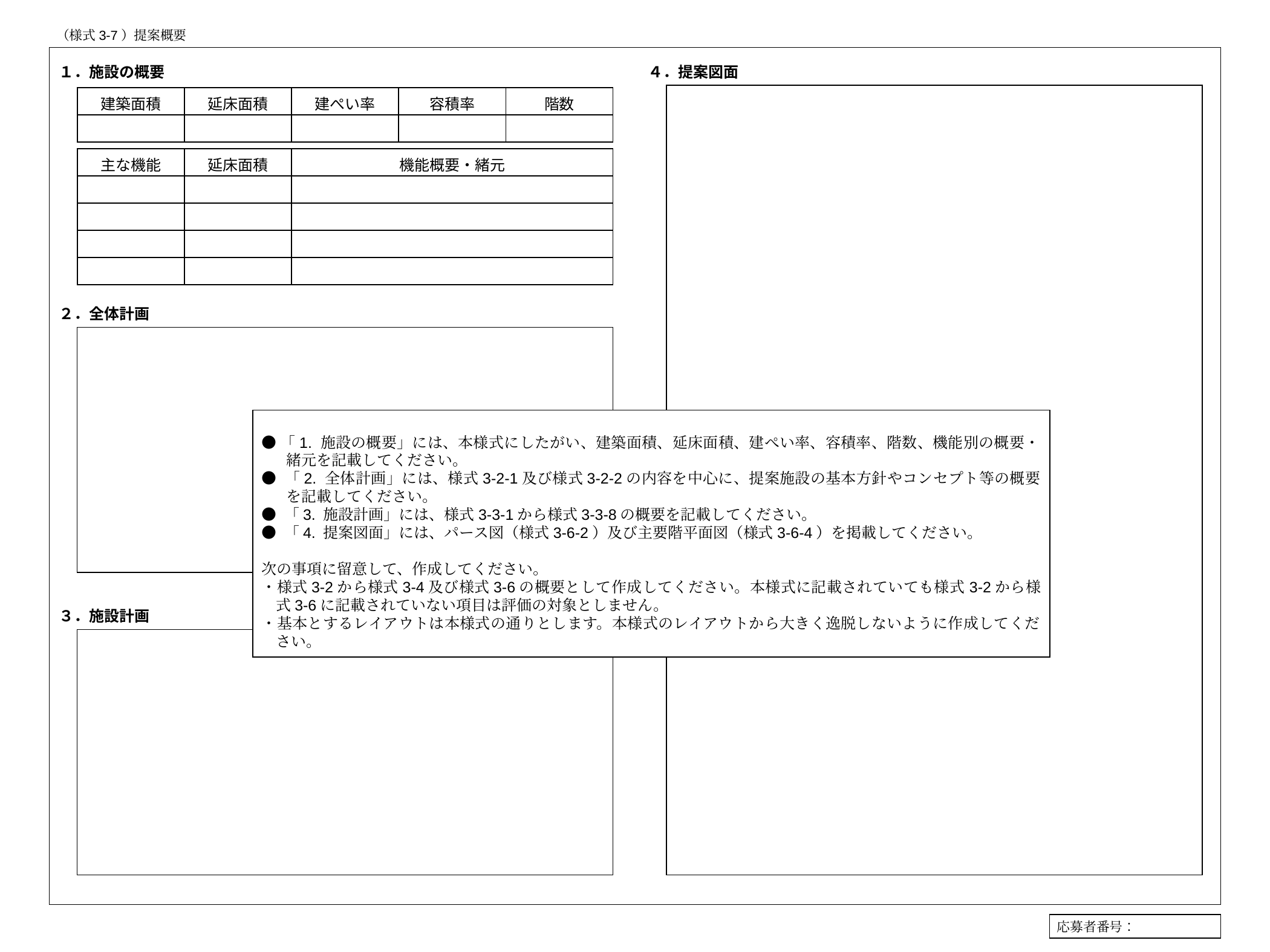

（様式3-7）提案概要
１．施設の概要
４．提案図面

| 建築面積 | 延床面積 | 建ぺい率 | 容積率 | 階数 |
| --- | --- | --- | --- | --- |
|  |  |  |  |  |
| 主な機能 | 延床面積 | 機能概要・緒元 |
| --- | --- | --- |
|  |  |  |
|  |  |  |
|  |  |  |
|  |  |  |
２．全体計画

●「1. 施設の概要」には、本様式にしたがい、建築面積、延床面積、建ぺい率、容積率、階数、機能別の概要・緒元を記載してください。
● 「2. 全体計画」には、様式3-2-1及び様式3-2-2の内容を中心に、提案施設の基本方針やコンセプト等の概要を記載してください。
● 「3. 施設計画」には、様式3-3-1から様式3-3-8の概要を記載してください。
● 「4. 提案図面」には、パース図（様式3-6-2）及び主要階平面図（様式3-6-4）を掲載してください。

次の事項に留意して、作成してください。
・様式3-2から様式3-4及び様式3-6の概要として作成してください。本様式に記載されていても様式3-2から様式3-6に記載されていない項目は評価の対象としません。
・基本とするレイアウトは本様式の通りとします。本様式のレイアウトから大きく逸脱しないように作成してください。
３．施設計画

応募者番号：